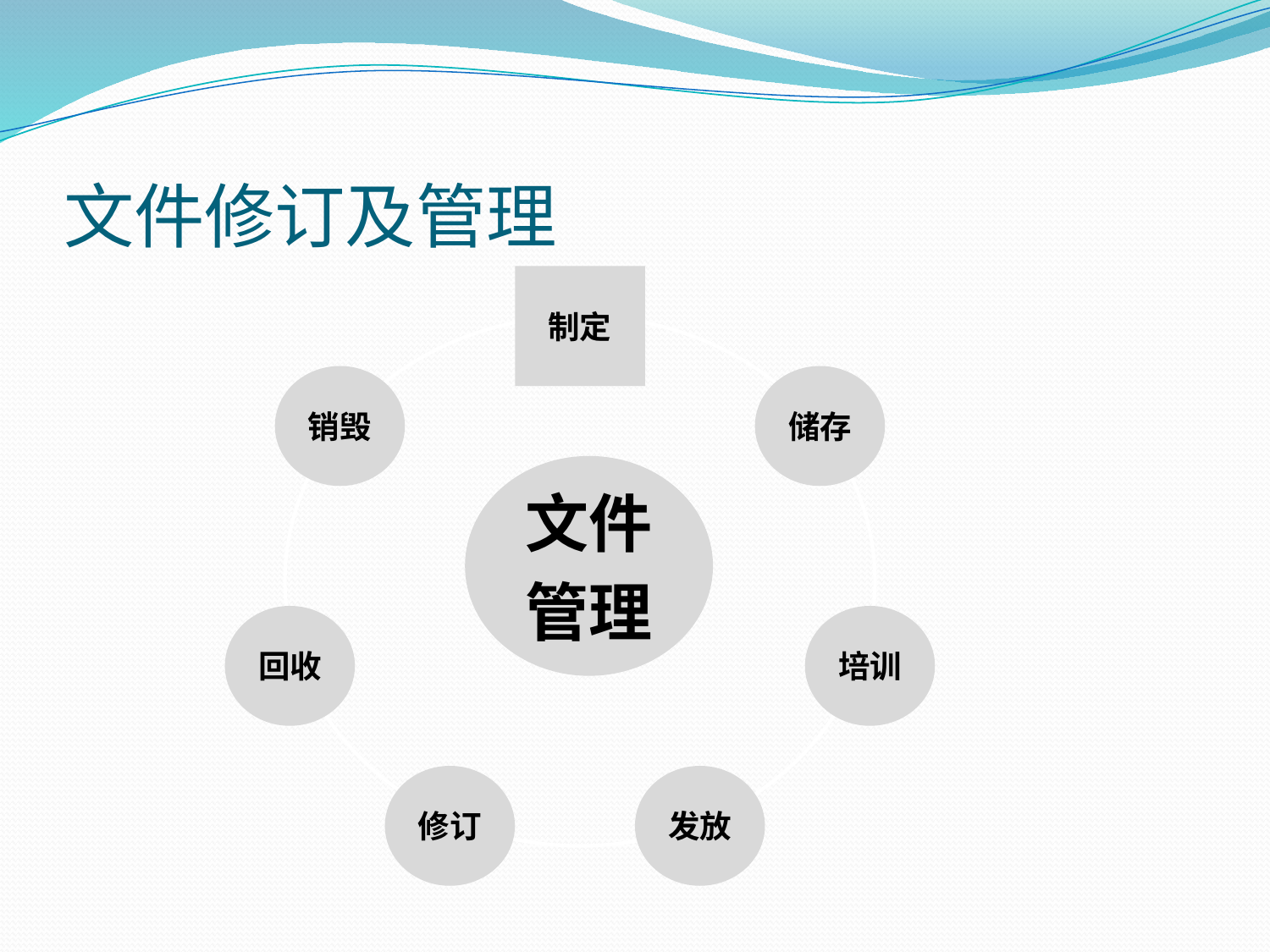

# 文件修订及管理
制定

销毁
储存
文件
管理
回收
培训
修订
发放